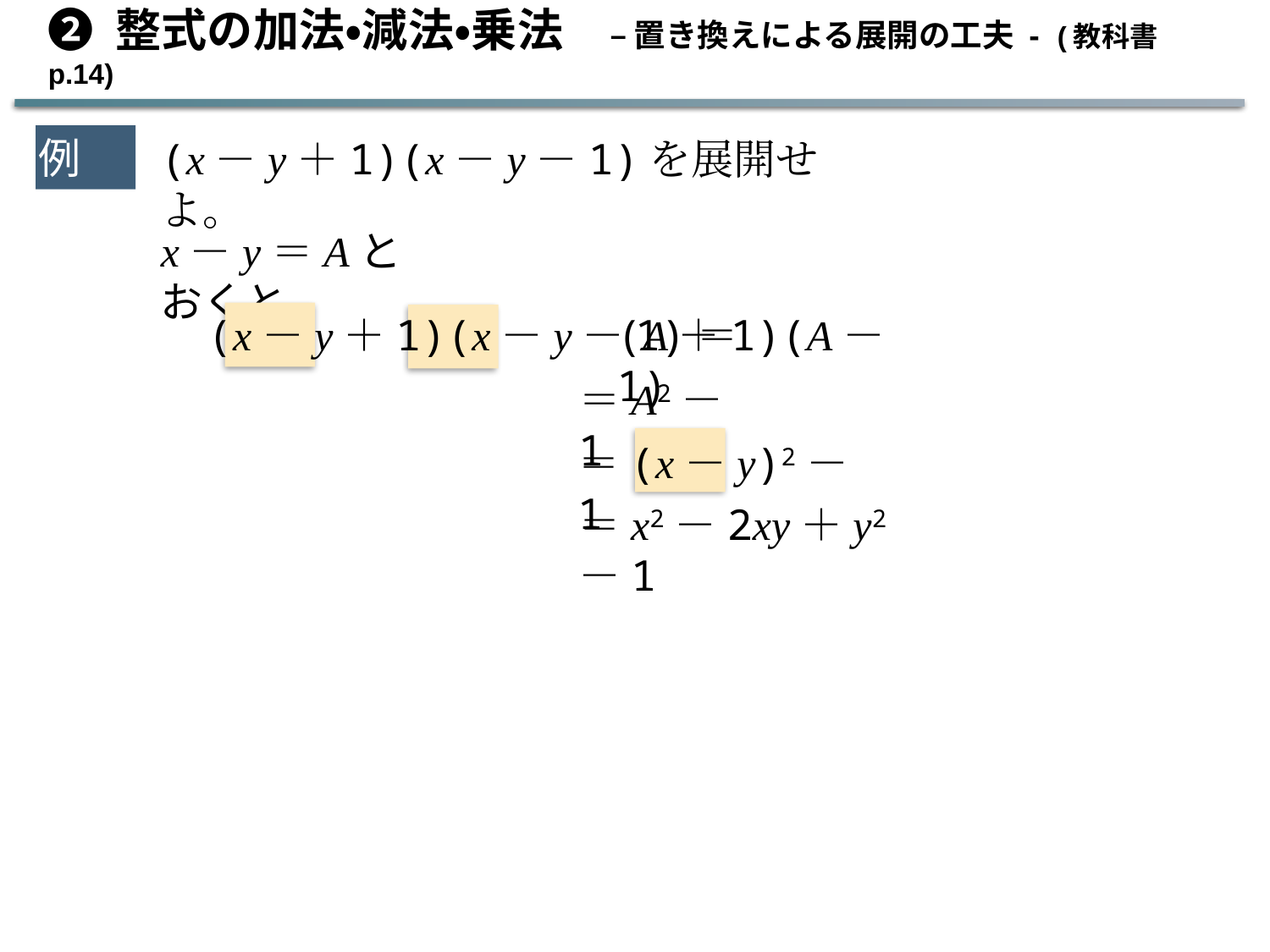

➋ 整式の加法・減法・乗法　– 置き換えによる展開の工夫 -  (教科書 p.14)
例13

(x－y＋1)(x－y－1)を展開せよ。
x－y＝Aとおくと
(A＋1)(A－1)
(x－y＋1)(x－y－1)＝

＝A2－1

＝(x－y)2－1
＝x2－2xy＋y2－1